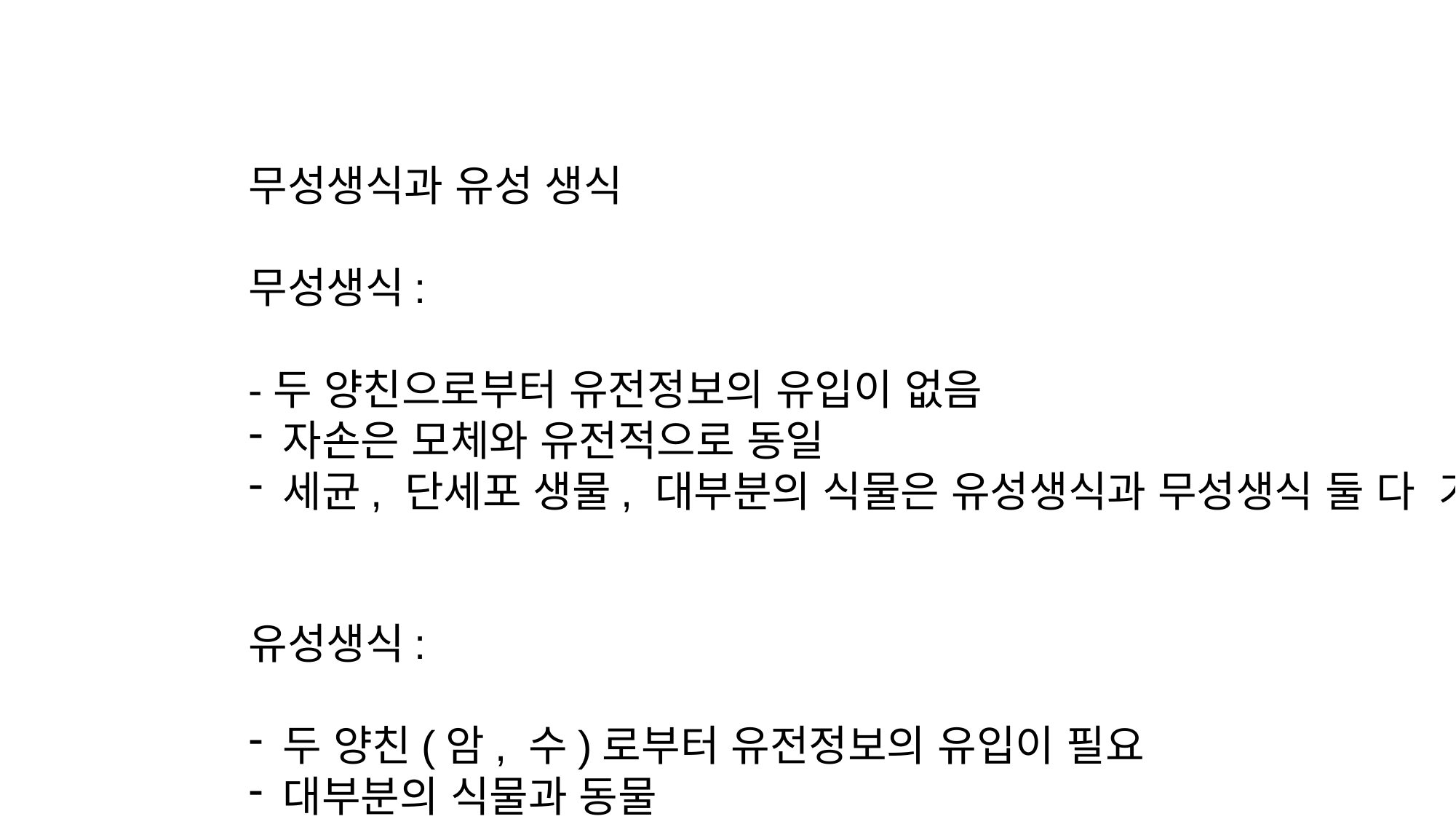

무성생식과 유성 생식

무성생식:

-두 양친으로부터 유전정보의 유입이 없음
자손은 모체와 유전적으로 동일
세균, 단세포 생물, 대부분의 식물은 유성생식과 무성생식 둘 다  가능

유성생식:

두 양친(암, 수)로부터 유전정보의 유입이 필요
대부분의 식물과 동물